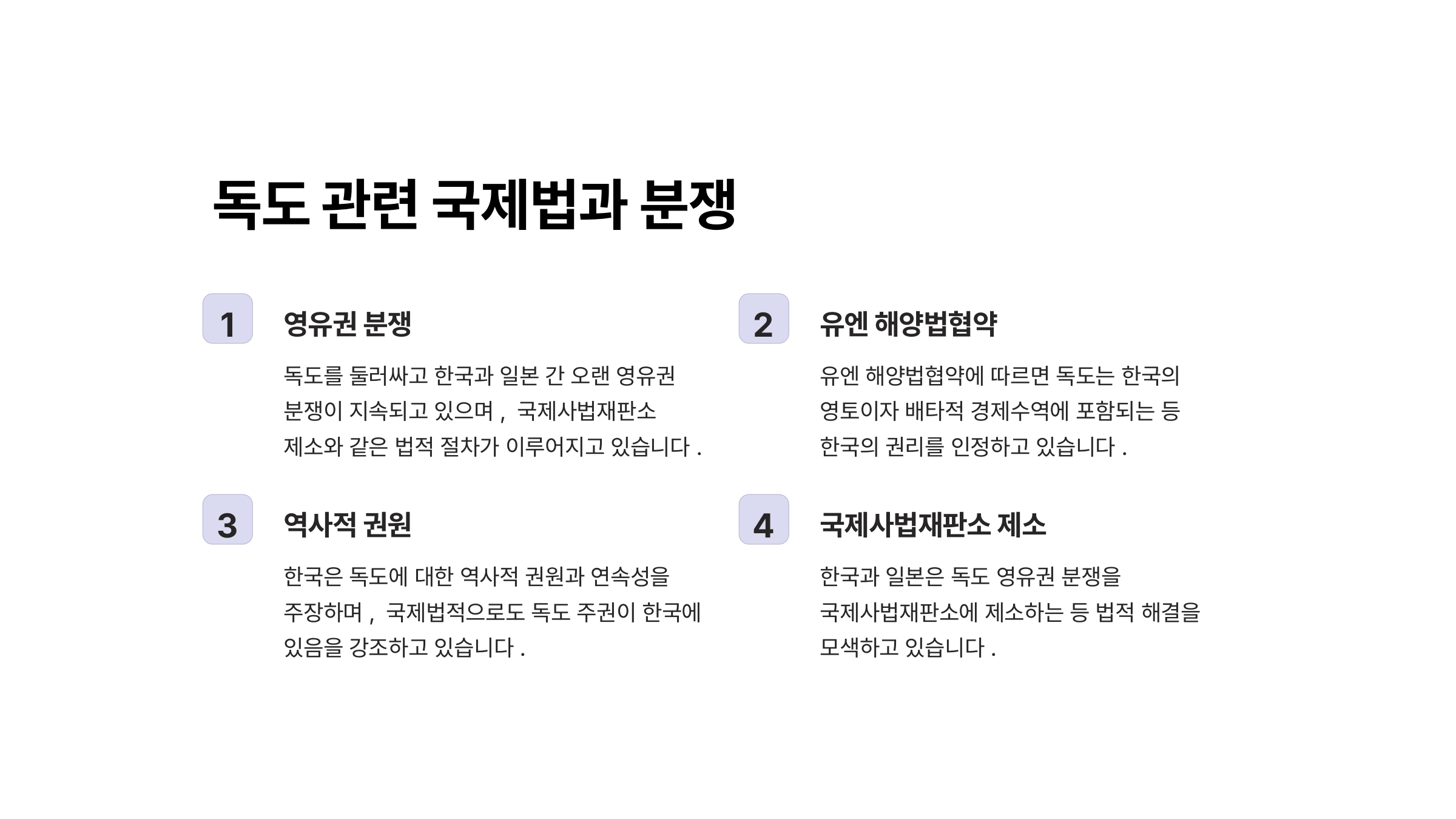

독도 관련 국제법과 분쟁

1
2
영유권 분쟁
유엔 해양법협약
독도를 둘러싸고 한국과 일본 간 오랜 영유권 분쟁이 지속되고 있으며, 국제사법재판소 제소와 같은 법적 절차가 이루어지고 있습니다.
유엔 해양법협약에 따르면 독도는 한국의 영토이자 배타적 경제수역에 포함되는 등 한국의 권리를 인정하고 있습니다.

3
4
역사적 권원
국제사법재판소 제소
한국은 독도에 대한 역사적 권원과 연속성을 주장하며, 국제법적으로도 독도 주권이 한국에 있음을 강조하고 있습니다.
한국과 일본은 독도 영유권 분쟁을 국제사법재판소에 제소하는 등 법적 해결을 모색하고 있습니다.